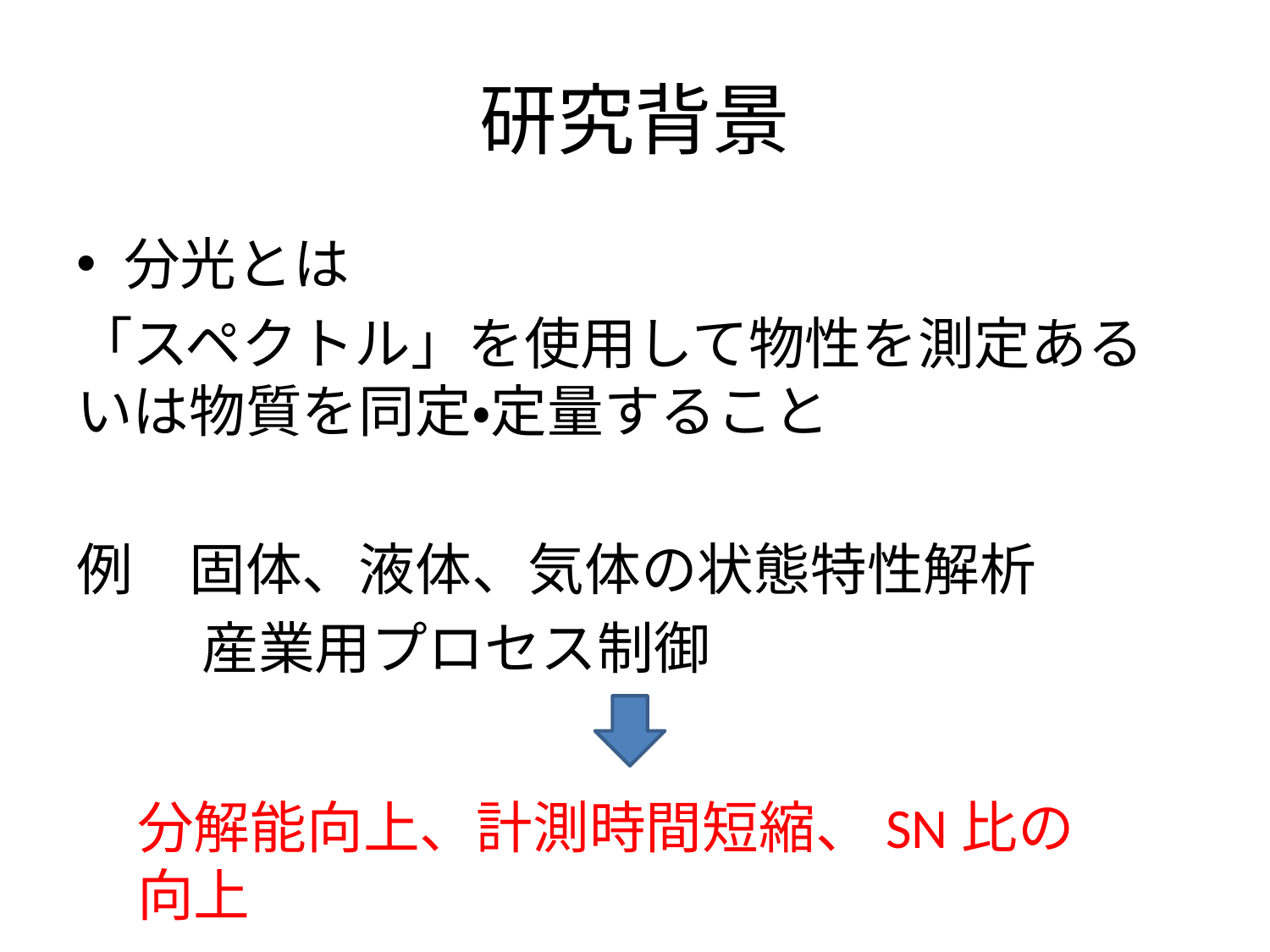

# 研究背景
分光とは
「スペクトル」を使用して物性を測定あるいは物質を同定・定量すること

例　固体、液体、気体の状態特性解析
　　 産業用プロセス制御

分解能向上、計測時間短縮、SN比の向上